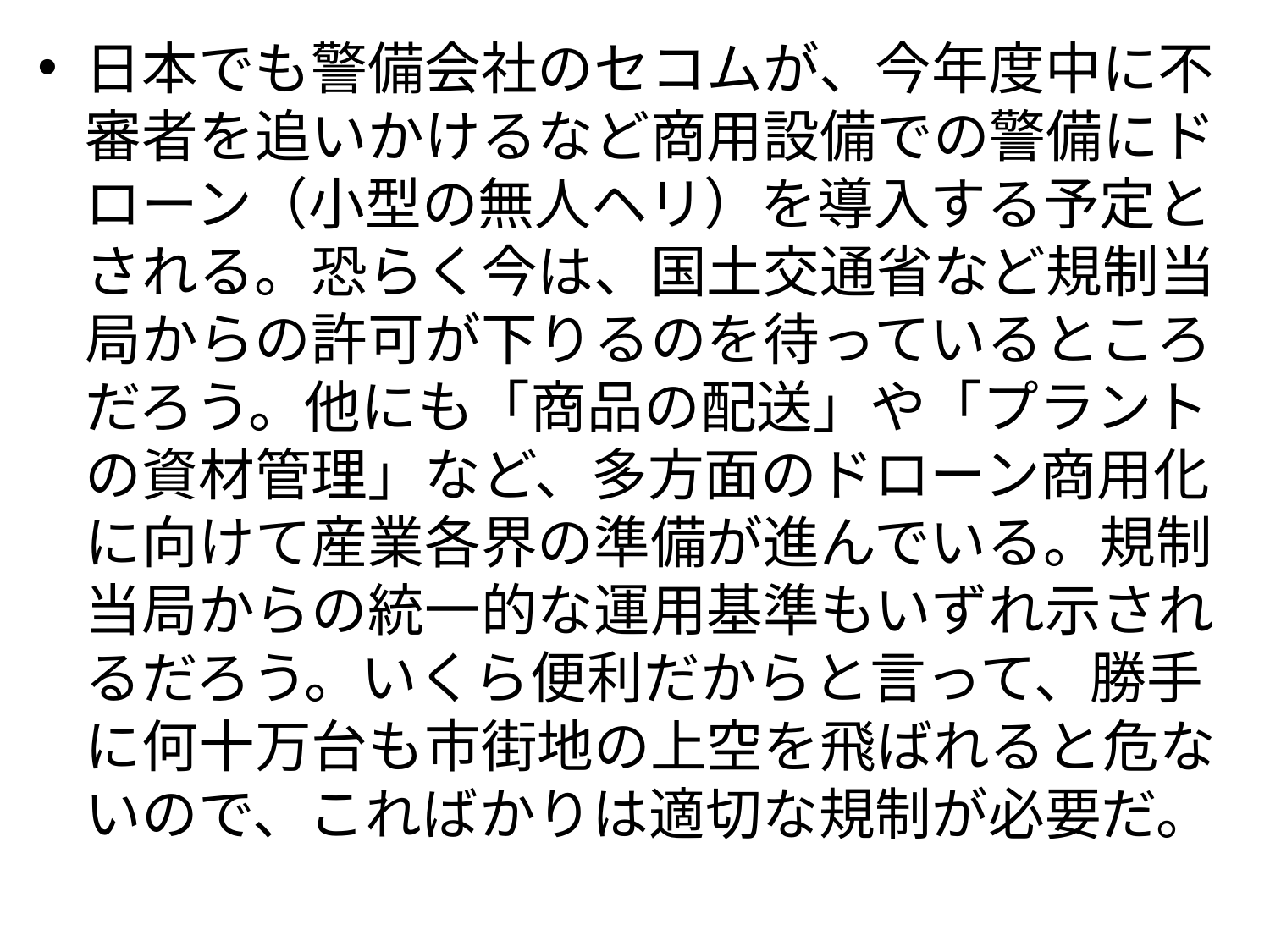

日本でも警備会社のセコムが、今年度中に不審者を追いかけるなど商用設備での警備にドローン（小型の無人ヘリ）を導入する予定とされる。恐らく今は、国土交通省など規制当局からの許可が下りるのを待っているところだろう。他にも「商品の配送」や「プラントの資材管理」など、多方面のドローン商用化に向けて産業各界の準備が進んでいる。規制当局からの統一的な運用基準もいずれ示されるだろう。いくら便利だからと言って、勝手に何十万台も市街地の上空を飛ばれると危ないので、こればかりは適切な規制が必要だ。